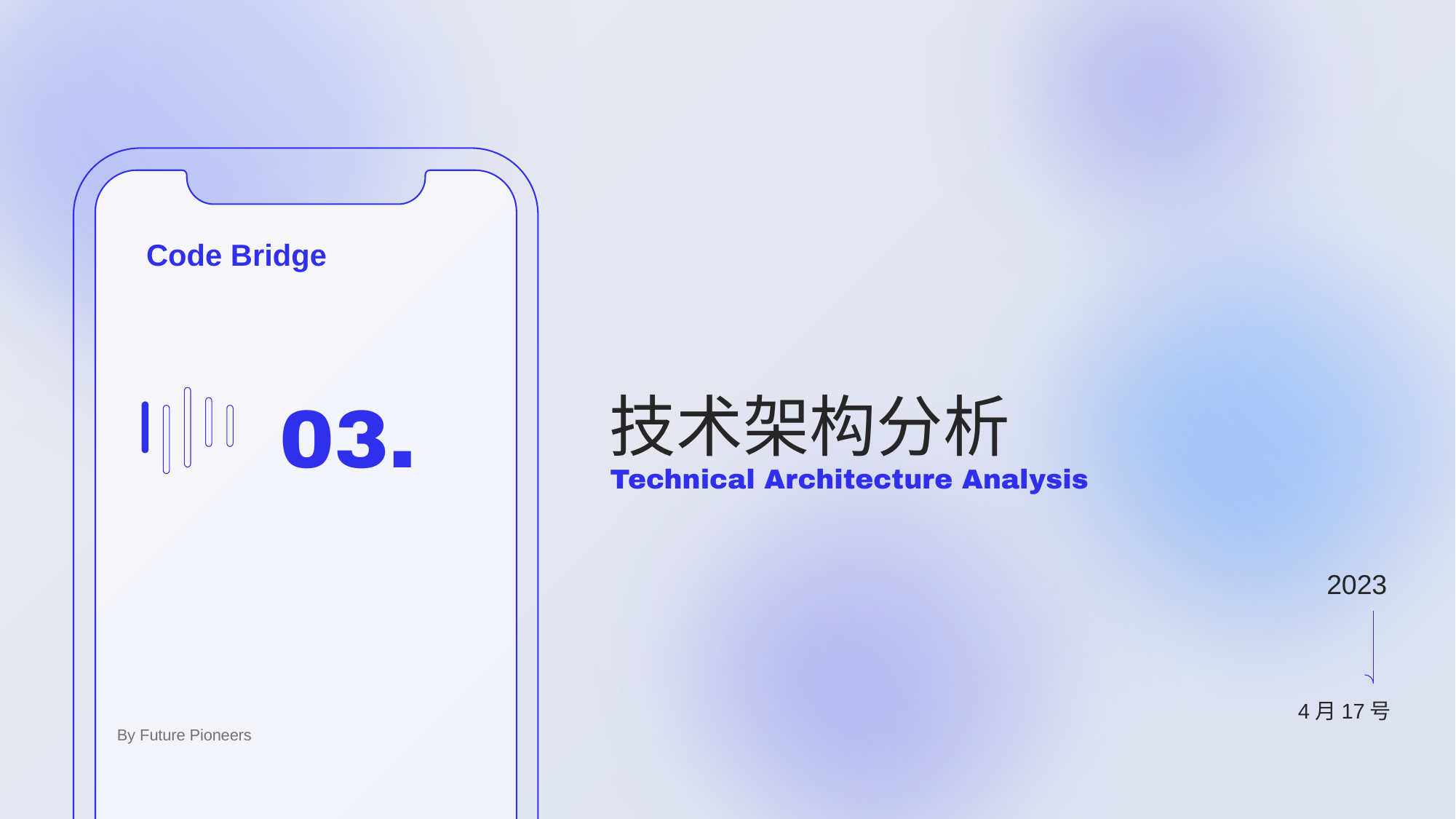

Code Bridge

技术架构分析
Technical Architecture Analysis
03.

2023

4月17号
By Future Pioneers